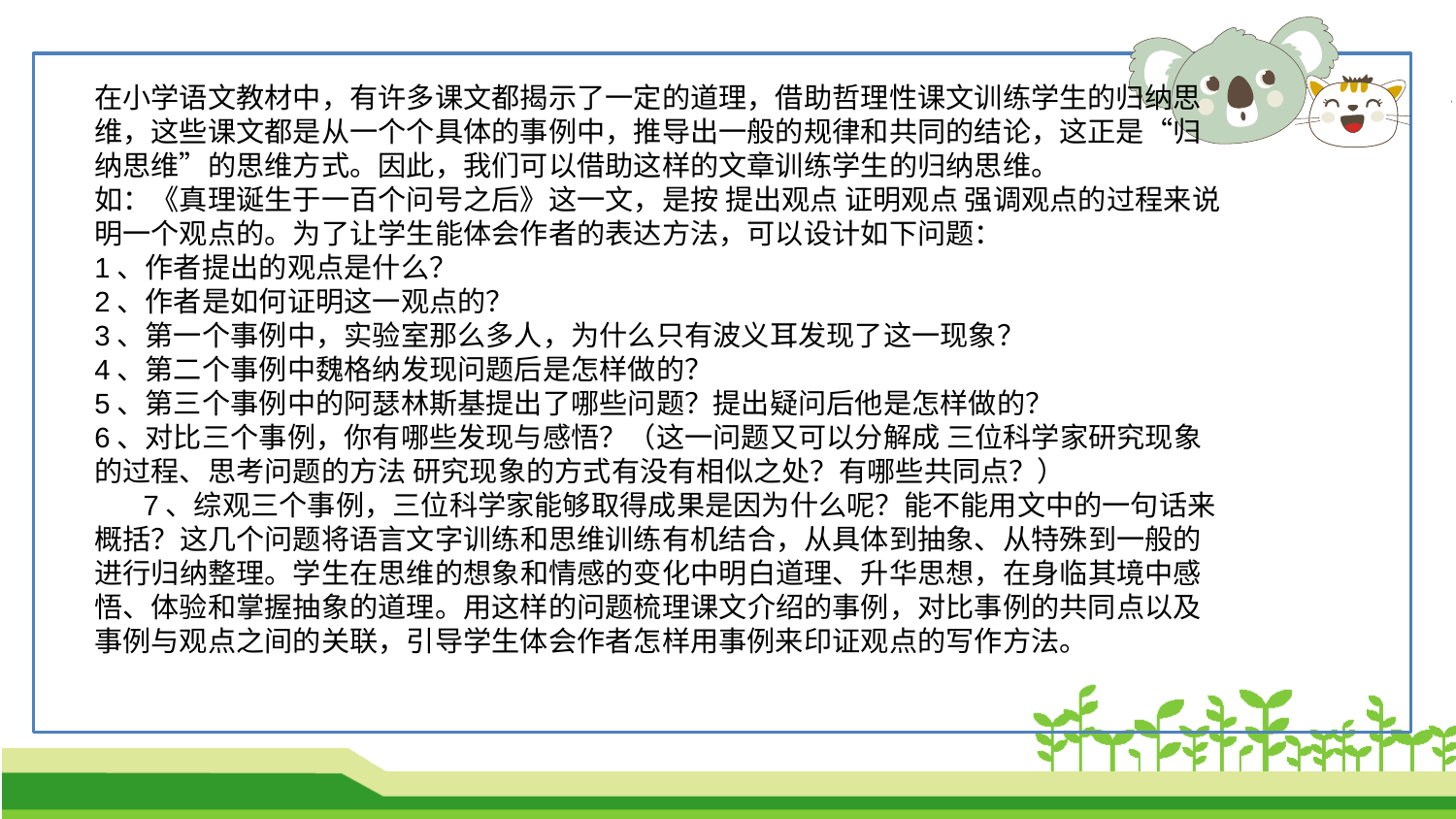

在小学语文教材中，有许多课文都揭示了一定的道理，借助哲理性课文训练学生的归纳思维，这些课文都是从一个个具体的事例中，推导出一般的规律和共同的结论，这正是“归纳思维”的思维方式。因此，我们可以借助这样的文章训练学生的归纳思维。 如：《真理诞生于一百个问号之后》这一文，是按 提出观点 证明观点 强调观点的过程来说明一个观点的。为了让学生能体会作者的表达方法，可以设计如下问题：1、作者提出的观点是什么？2、作者是如何证明这一观点的？3、第一个事例中，实验室那么多人，为什么只有波义耳发现了这一现象？4、第二个事例中魏格纳发现问题后是怎样做的？5、第三个事例中的阿瑟林斯基提出了哪些问题？提出疑问后他是怎样做的？6、对比三个事例，你有哪些发现与感悟？（这一问题又可以分解成 三位科学家研究现象的过程、思考问题的方法 研究现象的方式有没有相似之处？有哪些共同点？）7、综观三个事例，三位科学家能够取得成果是因为什么呢？能不能用文中的一句话来概括？这几个问题将语言文字训练和思维训练有机结合，从具体到抽象、从特殊到一般的进行归纳整理。学生在思维的想象和情感的变化中明白道理、升华思想，在身临其境中感悟、体验和掌握抽象的道理。用这样的问题梳理课文介绍的事例，对比事例的共同点以及事例与观点之间的关联，引导学生体会作者怎样用事例来印证观点的写作方法。